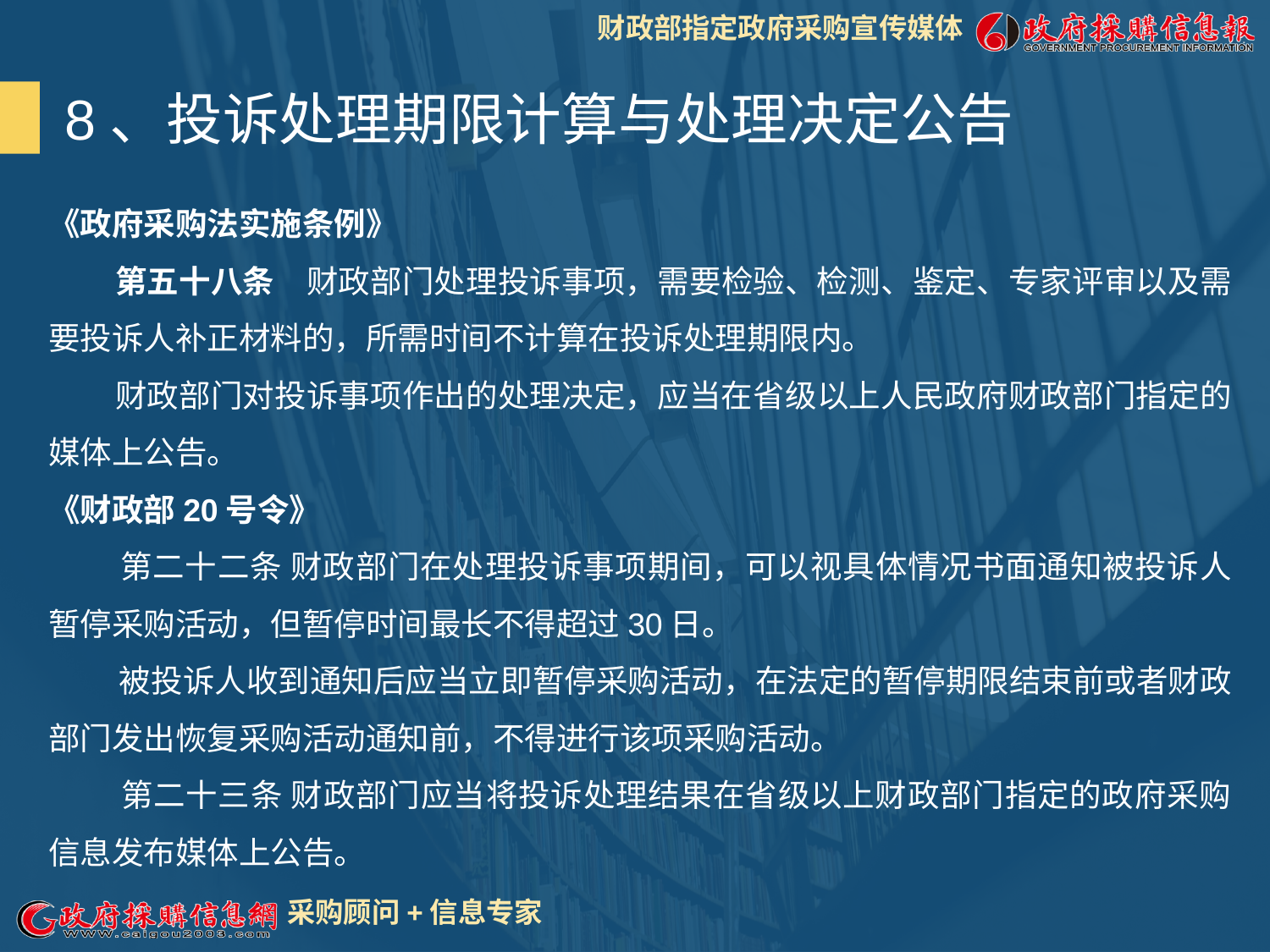

8、投诉处理期限计算与处理决定公告
《政府采购法实施条例》
        第五十八条　财政部门处理投诉事项，需要检验、检测、鉴定、专家评审以及需要投诉人补正材料的，所需时间不计算在投诉处理期限内。
        财政部门对投诉事项作出的处理决定，应当在省级以上人民政府财政部门指定的媒体上公告。
《财政部20号令》
        第二十二条 财政部门在处理投诉事项期间，可以视具体情况书面通知被投诉人暂停采购活动，但暂停时间最长不得超过30日。
　　 被投诉人收到通知后应当立即暂停采购活动，在法定的暂停期限结束前或者财政部门发出恢复采购活动通知前，不得进行该项采购活动。
　　 第二十三条 财政部门应当将投诉处理结果在省级以上财政部门指定的政府采购信息发布媒体上公告。